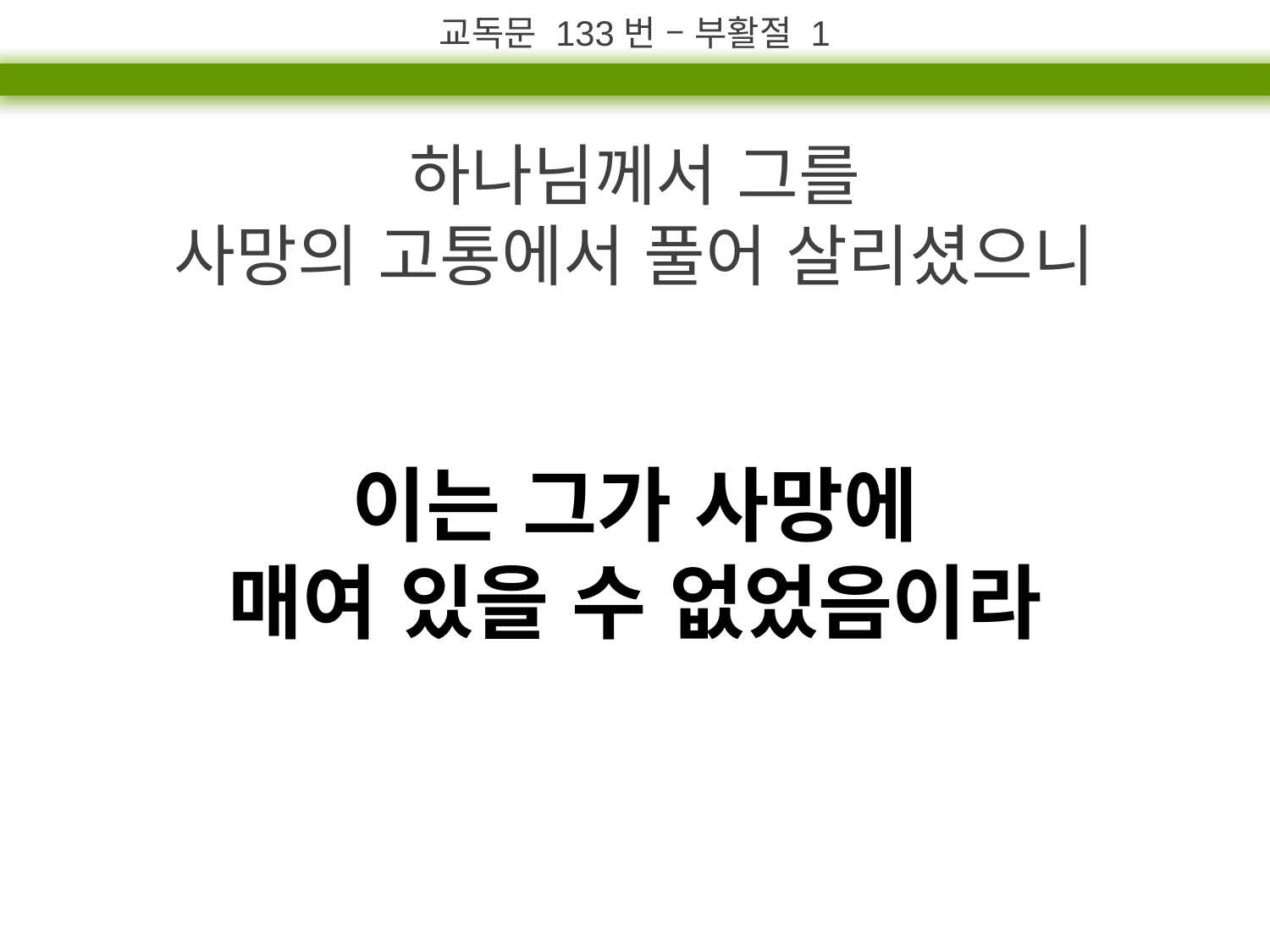

교독문 133번 – 부활절 1

하나님께서 그를
사망의 고통에서 풀어 살리셨으니
이는 그가 사망에
매여 있을 수 없었음이라